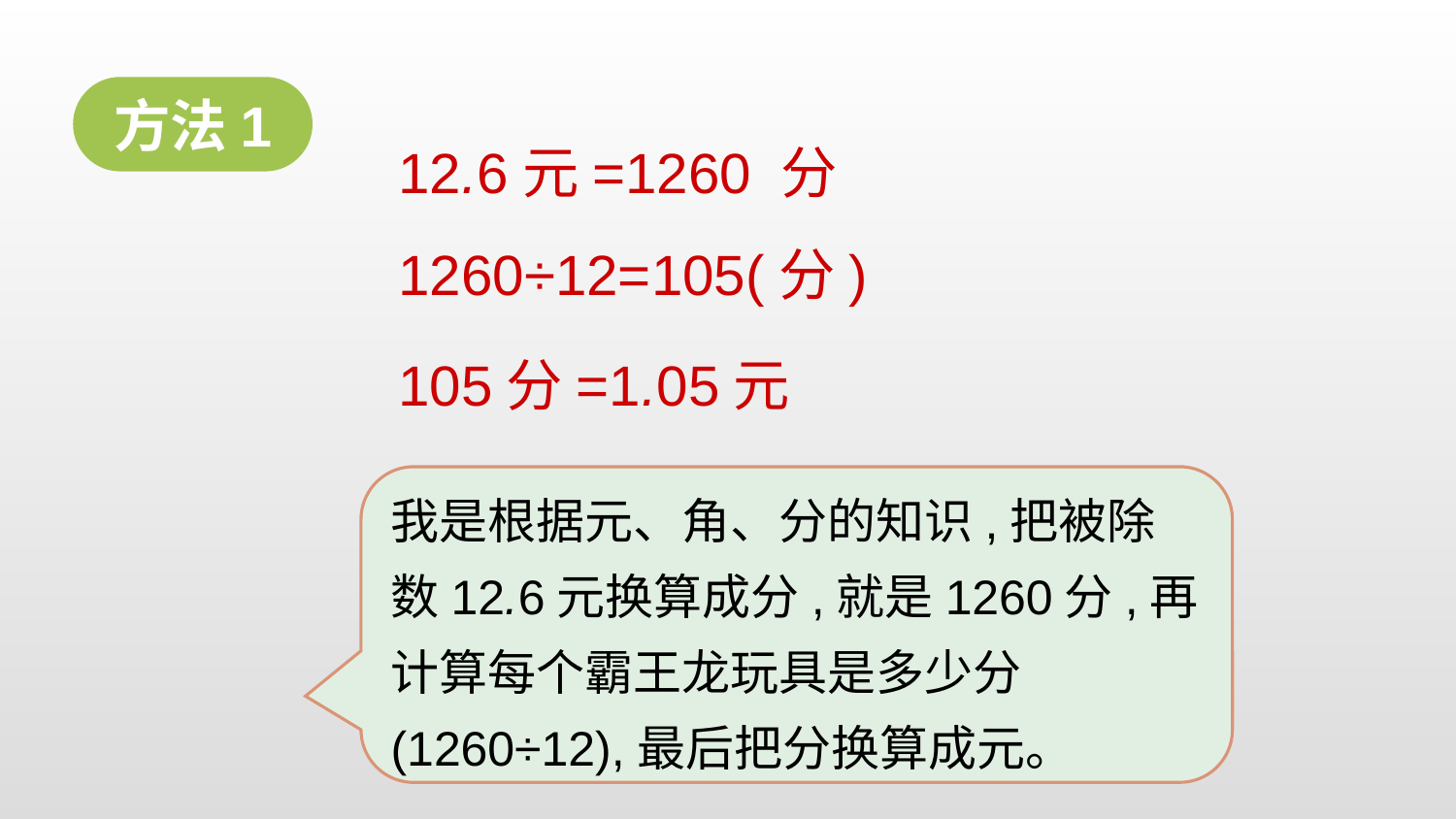

方法1
12.6元=1260 分
1260÷12=105(分)
105分=1.05元
我是根据元、角、分的知识,把被除数12.6元换算成分,就是1260分,再计算每个霸王龙玩具是多少分(1260÷12),最后把分换算成元。